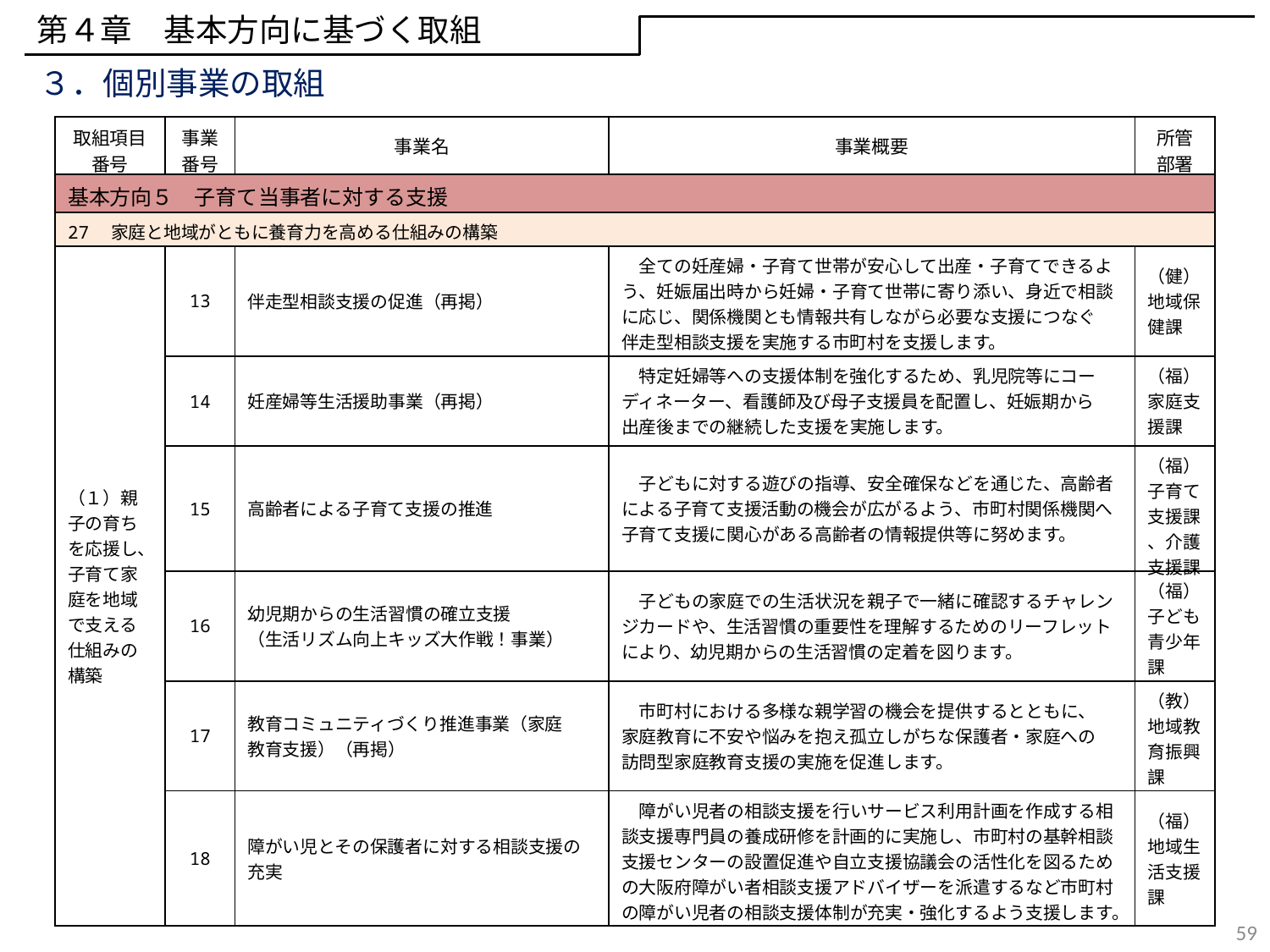

第４章　基本方向に基づく取組
３．個別事業の取組
| 取組項目 番号 | 事業 番号 | 事業名 | 事業概要 | 所管 部署 |
| --- | --- | --- | --- | --- |
| 基本方向５　子育て当事者に対する支援 |  |  |  |  |
| 27　家庭と地域がともに養育力を高める仕組みの構築 |  |  |  |  |
| （１）親子の育ちを応援し、子育て家庭を地域で支える仕組みの構築 | 13 | 伴走型相談支援の促進（再掲） | 全ての妊産婦・子育て世帯が安心して出産・子育てできるよう、妊娠届出時から妊婦・子育て世帯に寄り添い、身近で相談に応じ、関係機関とも情報共有しながら必要な支援につなぐ 伴走型相談支援を実施する市町村を支援します。 | （健）地域保健課 |
|  | 14 | 妊産婦等生活援助事業（再掲） | 特定妊婦等への支援体制を強化するため、乳児院等にコーディネーター、看護師及び母子支援員を配置し、妊娠期から 出産後までの継続した支援を実施します。 | （福）家庭支援課 |
|  | 15 | 高齢者による子育て支援の推進 | 子どもに対する遊びの指導、安全確保などを通じた、高齢者による子育て支援活動の機会が広がるよう、市町村関係機関へ子育て支援に関心がある高齢者の情報提供等に努めます。 | （福）子育て支援課 、介護支援課 |
|  | 16 | 幼児期からの生活習慣の確立支援 （生活リズム向上キッズ大作戦！事業） | 子どもの家庭での生活状況を親子で一緒に確認するチャレンジカードや、生活習慣の重要性を理解するためのリーフレットにより、幼児期からの生活習慣の定着を図ります。 | （福）子ども青少年課 |
|  | 17 | 教育コミュニティづくり推進事業（家庭 教育支援）（再掲） | 市町村における多様な親学習の機会を提供するとともに、 家庭教育に不安や悩みを抱え孤立しがちな保護者・家庭への 訪問型家庭教育支援の実施を促進します。 | （教）地域教育振興課 |
|  | 18 | 障がい児とその保護者に対する相談支援の充実 | 障がい児者の相談支援を行いサービス利用計画を作成する相談支援専門員の養成研修を計画的に実施し、市町村の基幹相談支援センターの設置促進や自立支援協議会の活性化を図るための大阪府障がい者相談支援アドバイザーを派遣するなど市町村の障がい児者の相談支援体制が充実・強化するよう支援します。 | （福）地域生活支援課 |
59